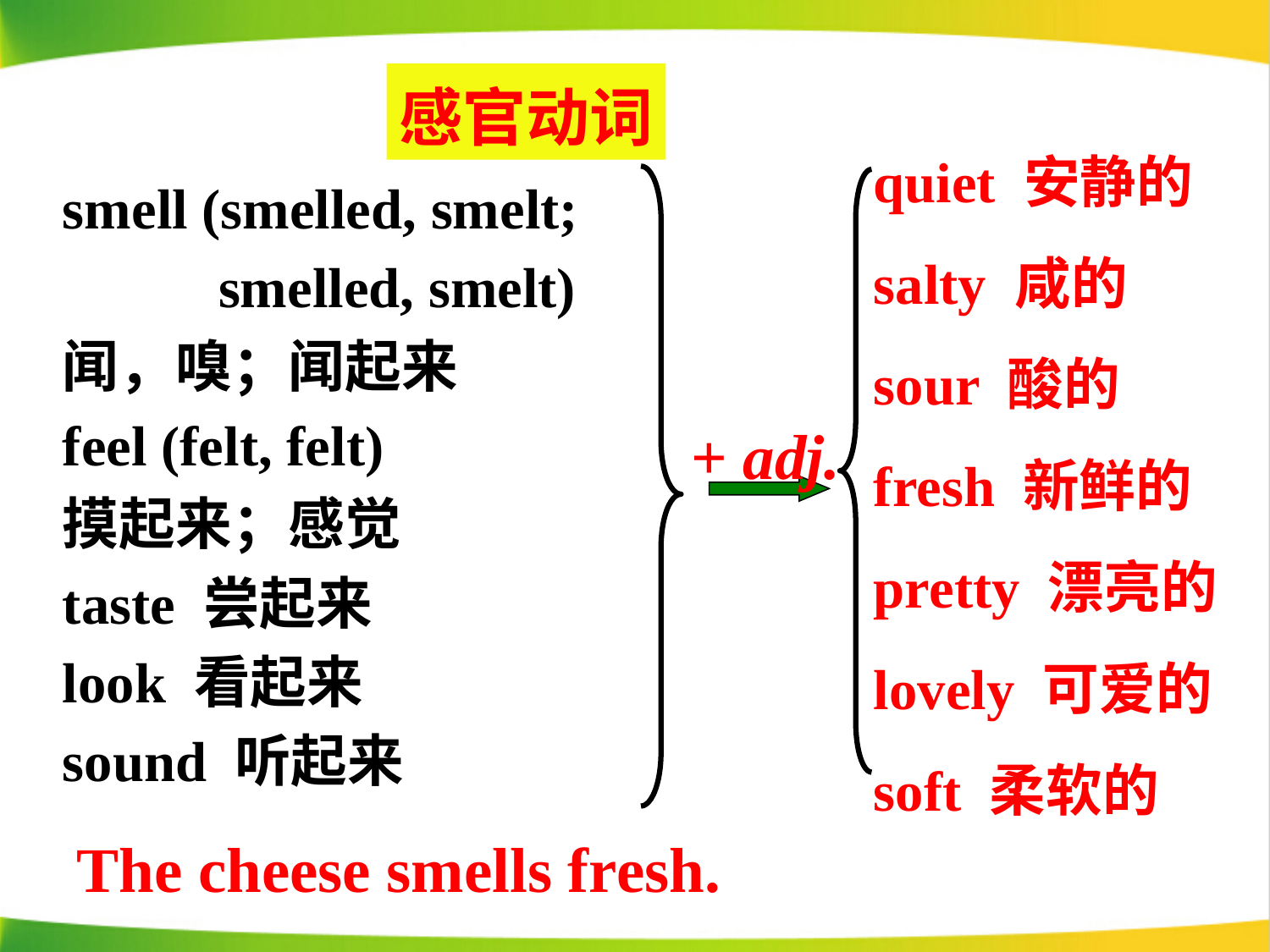

感官动词
quiet 安静的
salty 咸的
sour 酸的
fresh 新鲜的
pretty 漂亮的
lovely 可爱的
soft 柔软的
smell (smelled, smelt;
           smelled, smelt)
闻，嗅；闻起来
feel (felt, felt)
摸起来；感觉
taste 尝起来
look 看起来
sound 听起来

+ adj.

The cheese smells fresh.